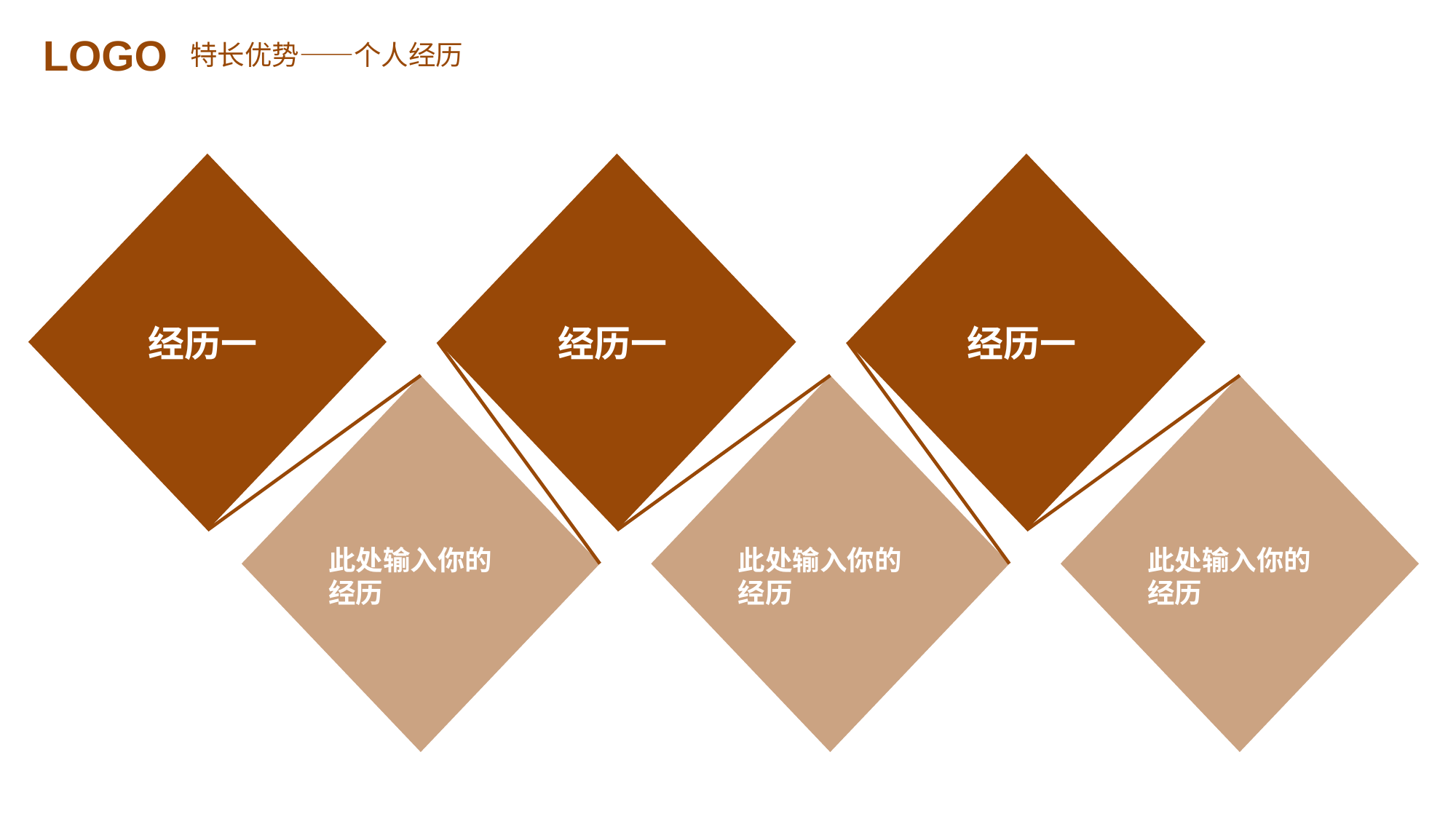

LOGO
特长优势——个人经历

经历一
经历一
经历一

此处输入你的经历
此处输入你的经历
此处输入你的经历